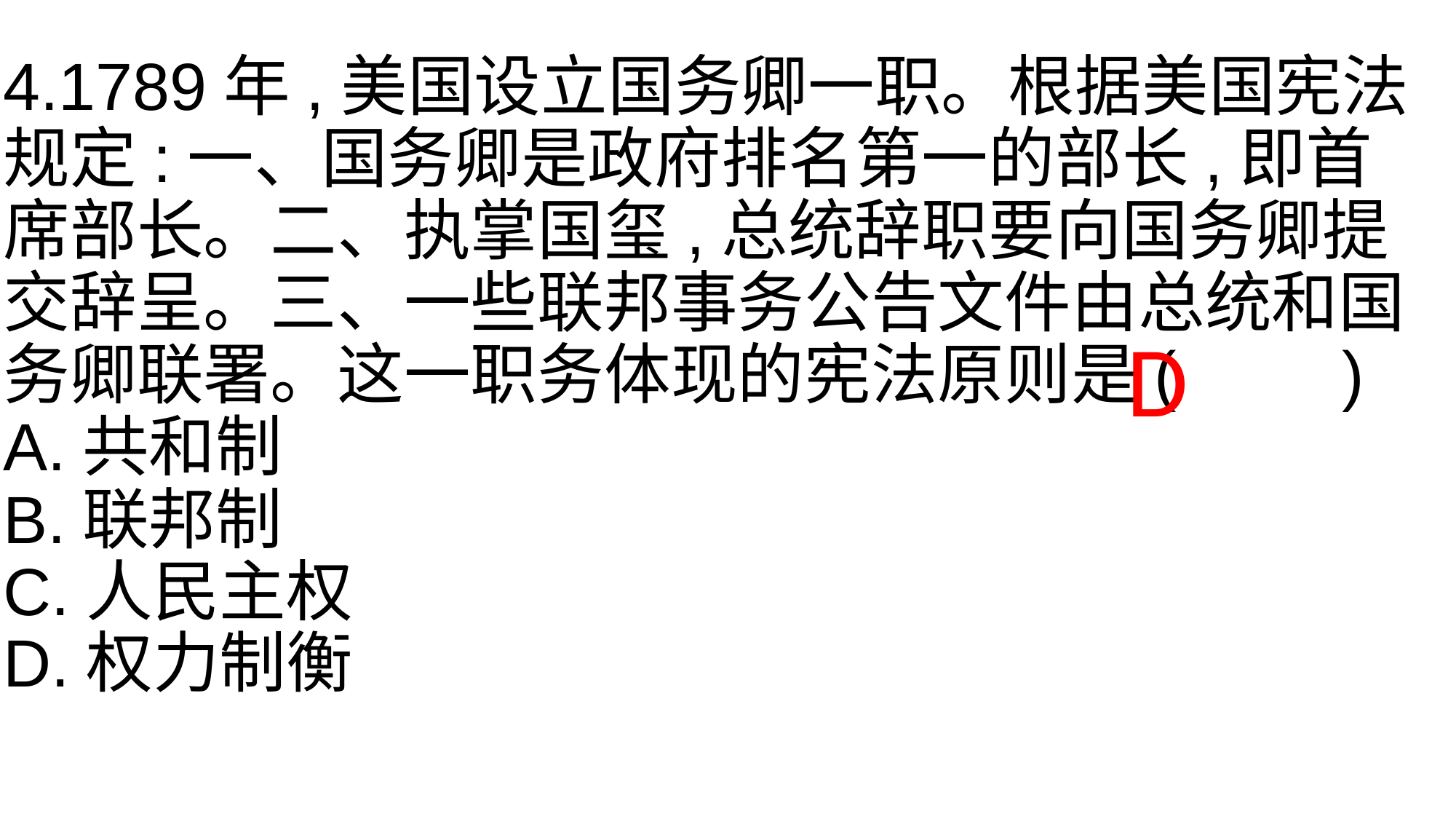

# 4.1789年,美国设立国务卿一职。根据美国宪法规定:一、国务卿是政府排名第一的部长,即首席部长。二、执掌国玺,总统辞职要向国务卿提交辞呈。三、一些联邦事务公告文件由总统和国务卿联署。这一职务体现的宪法原则是(　　) A.共和制　　　　　　 B.联邦制 C.人民主权 D.权力制衡
D